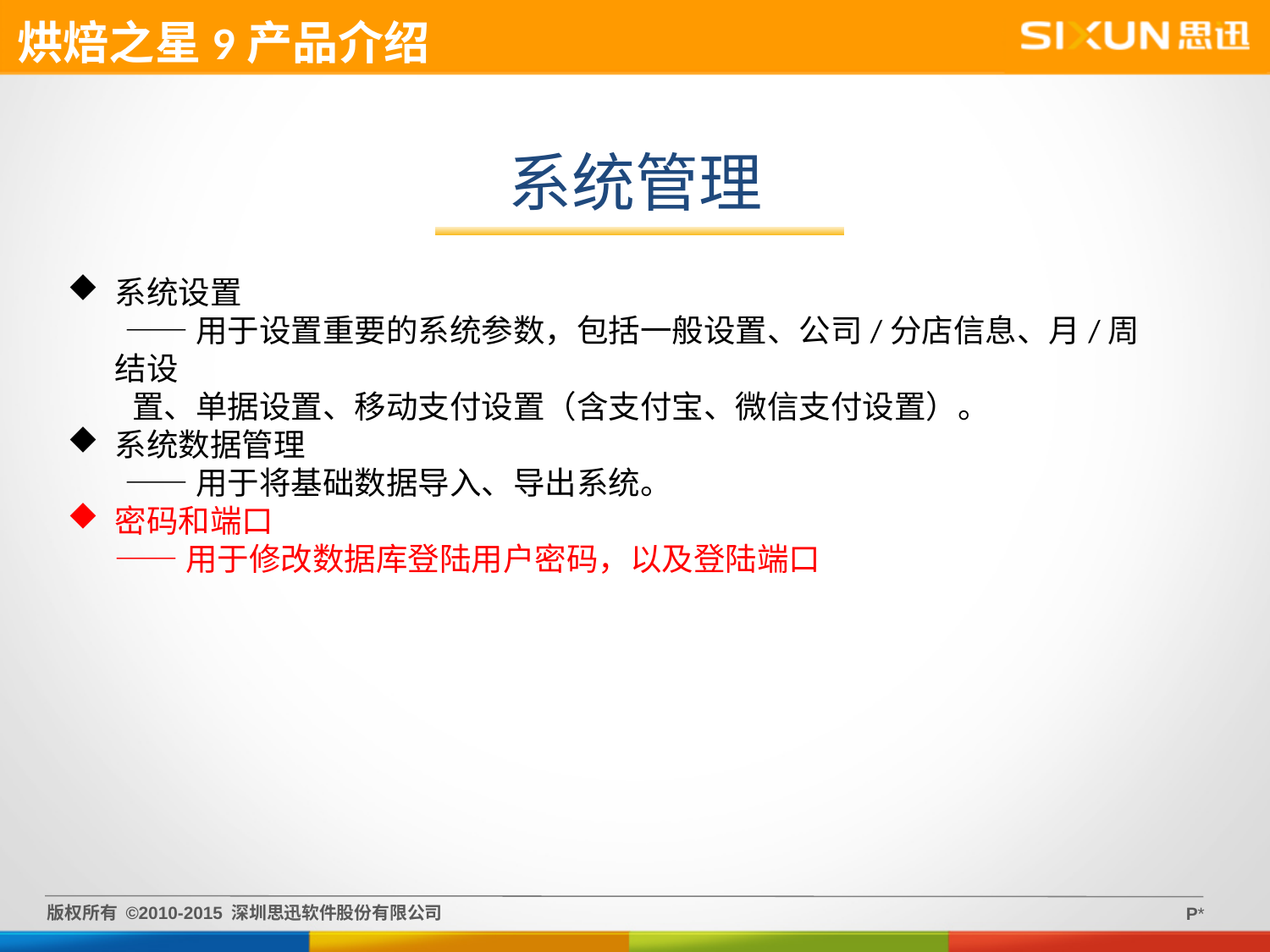

烘焙之星9产品介绍
系统管理

系统设置
        ——用于设置重要的系统参数，包括一般设置、公司/分店信息、月/周结设
        置、单据设置、移动支付设置（含支付宝、微信支付设置）。
系统数据管理
        ——用于将基础数据导入、导出系统。
密码和端口
—— 用于修改数据库登陆用户密码，以及登陆端口

版权所有 ©2010-2015 深圳思迅软件股份有限公司

P*